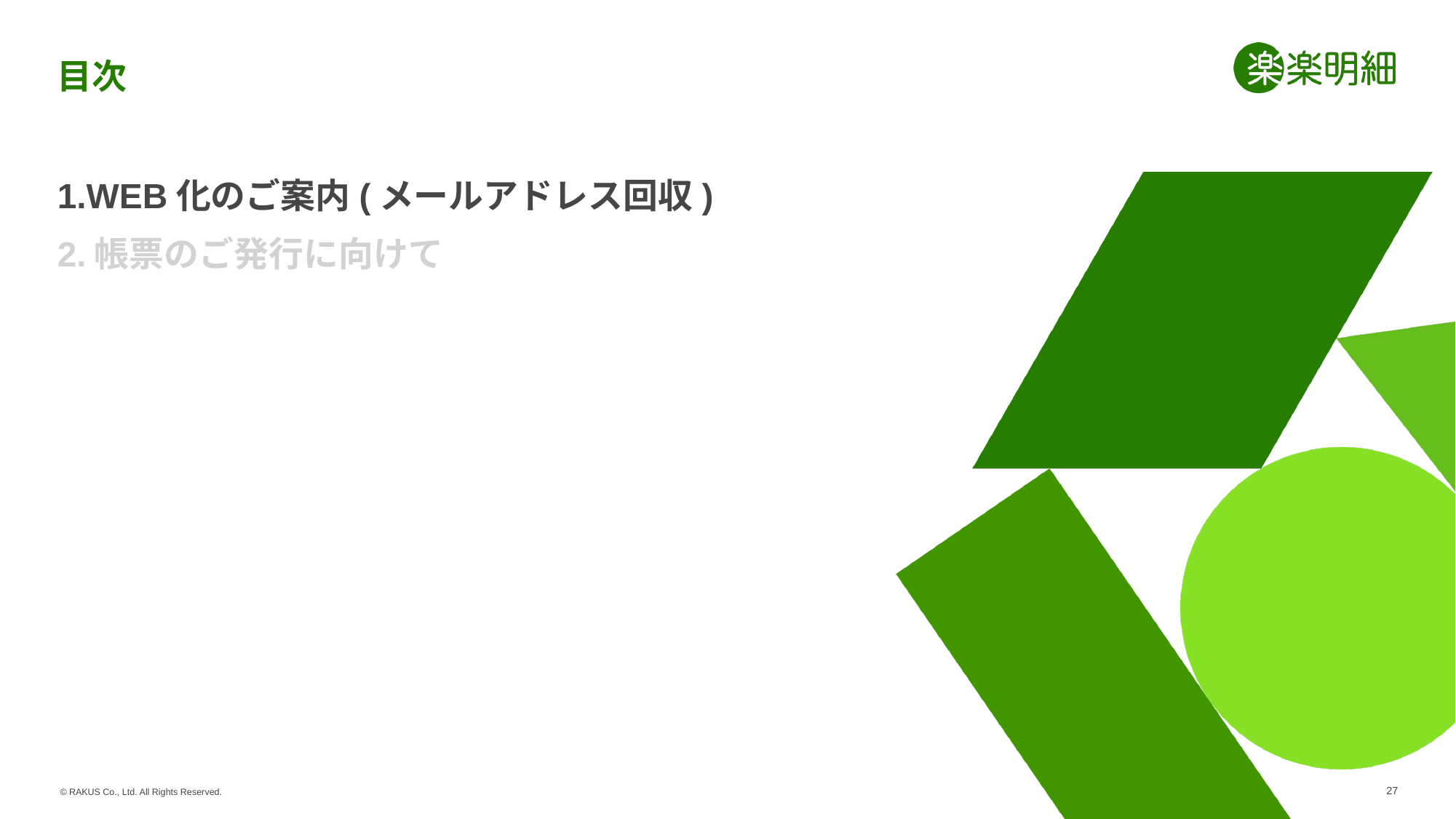

【資料作成担当者様へ】
説明会用の目次スライドとなります。
必要に応じて修正または削除してください。
# 目次
1.WEB化のご案内(メールアドレス回収)
2.帳票のご発行に向けて
27